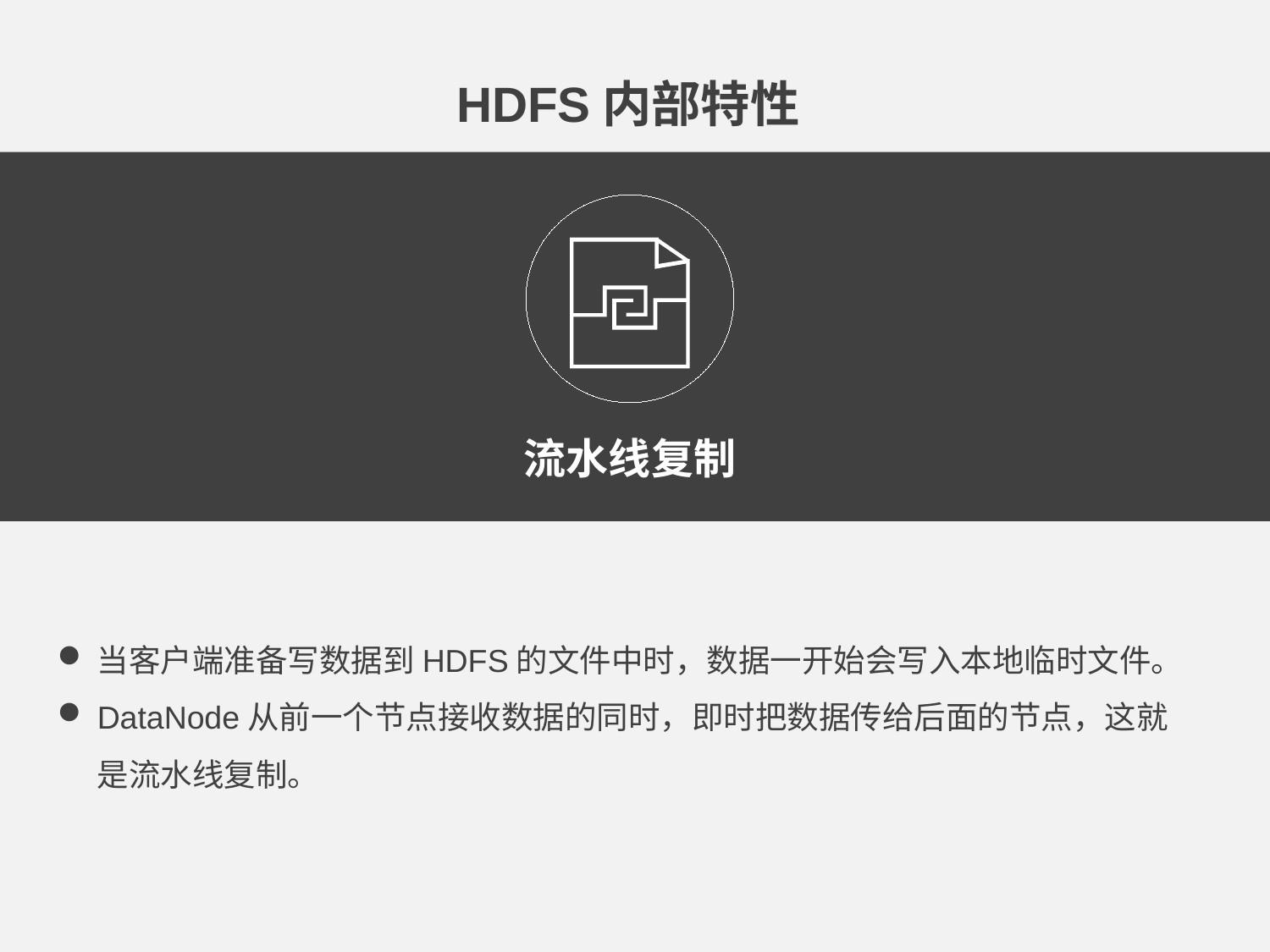

HDFS内部特性

流水线复制
当客户端准备写数据到HDFS的文件中时，数据一开始会写入本地临时文件。
DataNode从前一个节点接收数据的同时，即时把数据传给后面的节点，这就是流水线复制。